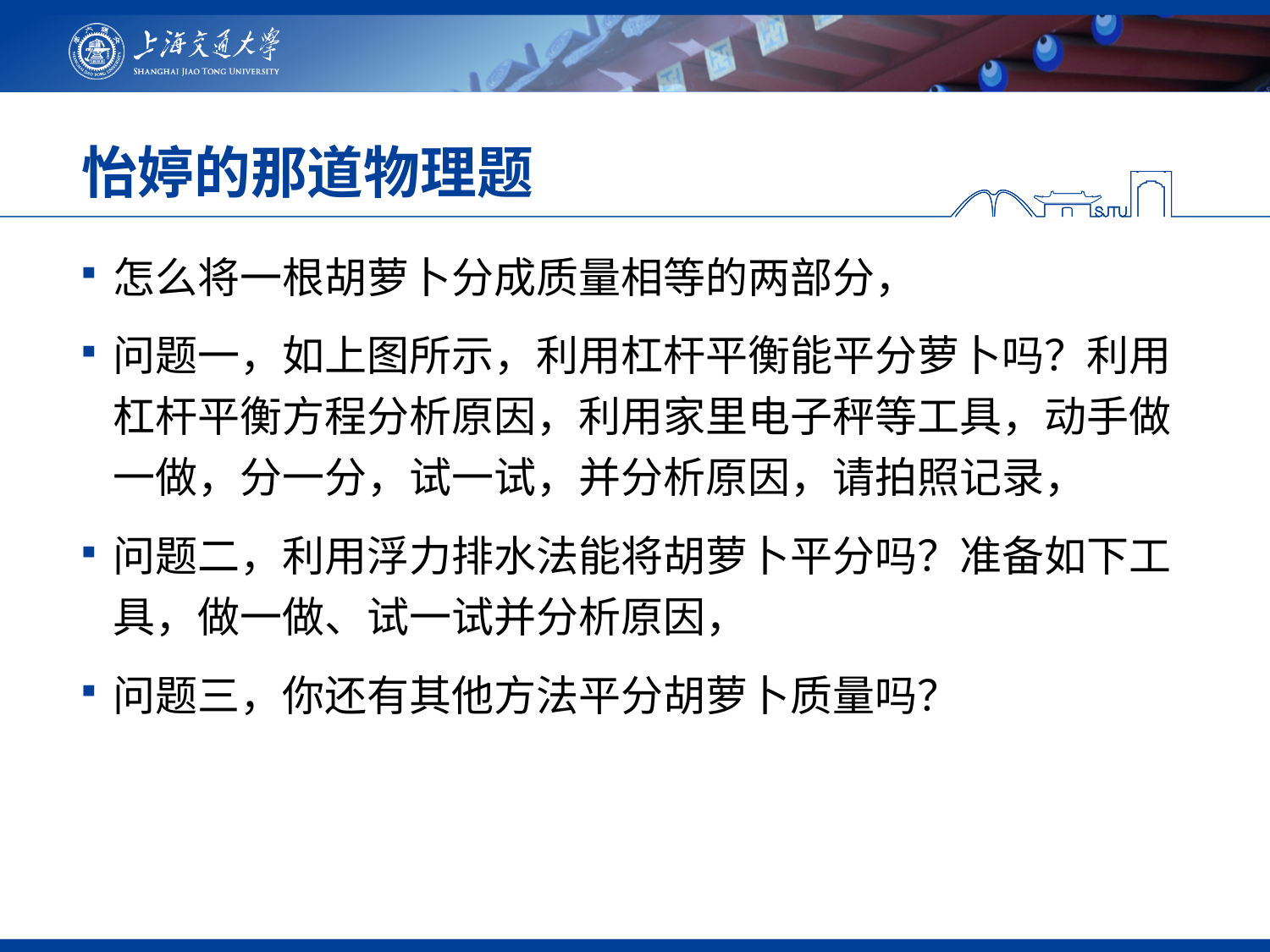

# 怡婷的那道物理题
怎么将一根胡萝卜分成质量相等的两部分，
问题一，如上图所示，利用杠杆平衡能平分萝卜吗？利用杠杆平衡方程分析原因，利用家里电子秤等工具，动手做一做，分一分，试一试，并分析原因，请拍照记录，
问题二，利用浮力排水法能将胡萝卜平分吗？准备如下工具，做一做、试一试并分析原因，
问题三，你还有其他方法平分胡萝卜质量吗？